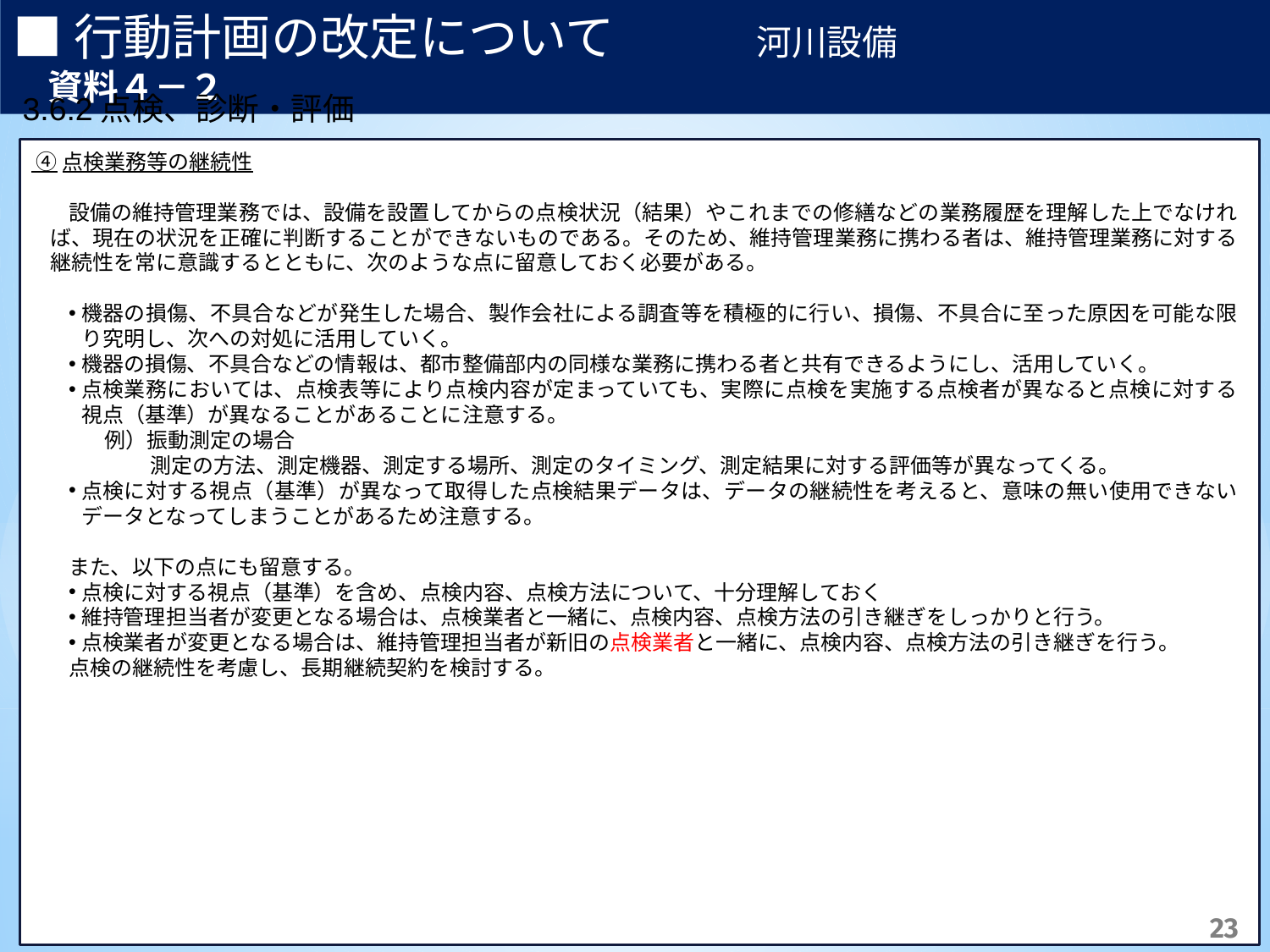

■行動計画の改定について　　　　河川設備　　　　　　　　　　　資料４－２
3.6.2点検、診断・評価
 ④点検業務等の継続性

設備の維持管理業務では、設備を設置してからの点検状況（結果）やこれまでの修繕などの業務履歴を理解した上でなければ、現在の状況を正確に判断することができないものである。そのため、維持管理業務に携わる者は、維持管理業務に対する継続性を常に意識するとともに、次のような点に留意しておく必要がある。

機器の損傷、不具合などが発生した場合、製作会社による調査等を積極的に行い、損傷、不具合に至った原因を可能な限り究明し、次への対処に活用していく。
機器の損傷、不具合などの情報は、都市整備部内の同様な業務に携わる者と共有できるようにし、活用していく。
点検業務においては、点検表等により点検内容が定まっていても、実際に点検を実施する点検者が異なると点検に対する視点（基準）が異なることがあることに注意する。
            例）振動測定の場合
               測定の方法、測定機器、測定する場所、測定のタイミング、測定結果に対する評価等が異なってくる。
点検に対する視点（基準）が異なって取得した点検結果データは、データの継続性を考えると、意味の無い使用できないデータとなってしまうことがあるため注意する。

また、以下の点にも留意する。
点検に対する視点（基準）を含め、点検内容、点検方法について、十分理解しておく
維持管理担当者が変更となる場合は、点検業者と一緒に、点検内容、点検方法の引き継ぎをしっかりと行う。
点検業者が変更となる場合は、維持管理担当者が新旧の点検業者と一緒に、点検内容、点検方法の引き継ぎを行う。
点検の継続性を考慮し、長期継続契約を検討する。

【補足】	体制は主に行っている実施主体を記載しており、これによらない場合もある。
※1	日常点検の頻度は当該路線により異なり、交通量2万台/日以上の路線では週2回、それ以外では週1回の頻度で実施。
※2	臨時的に行う緊急点検等は必要に応じて随意実施。

23